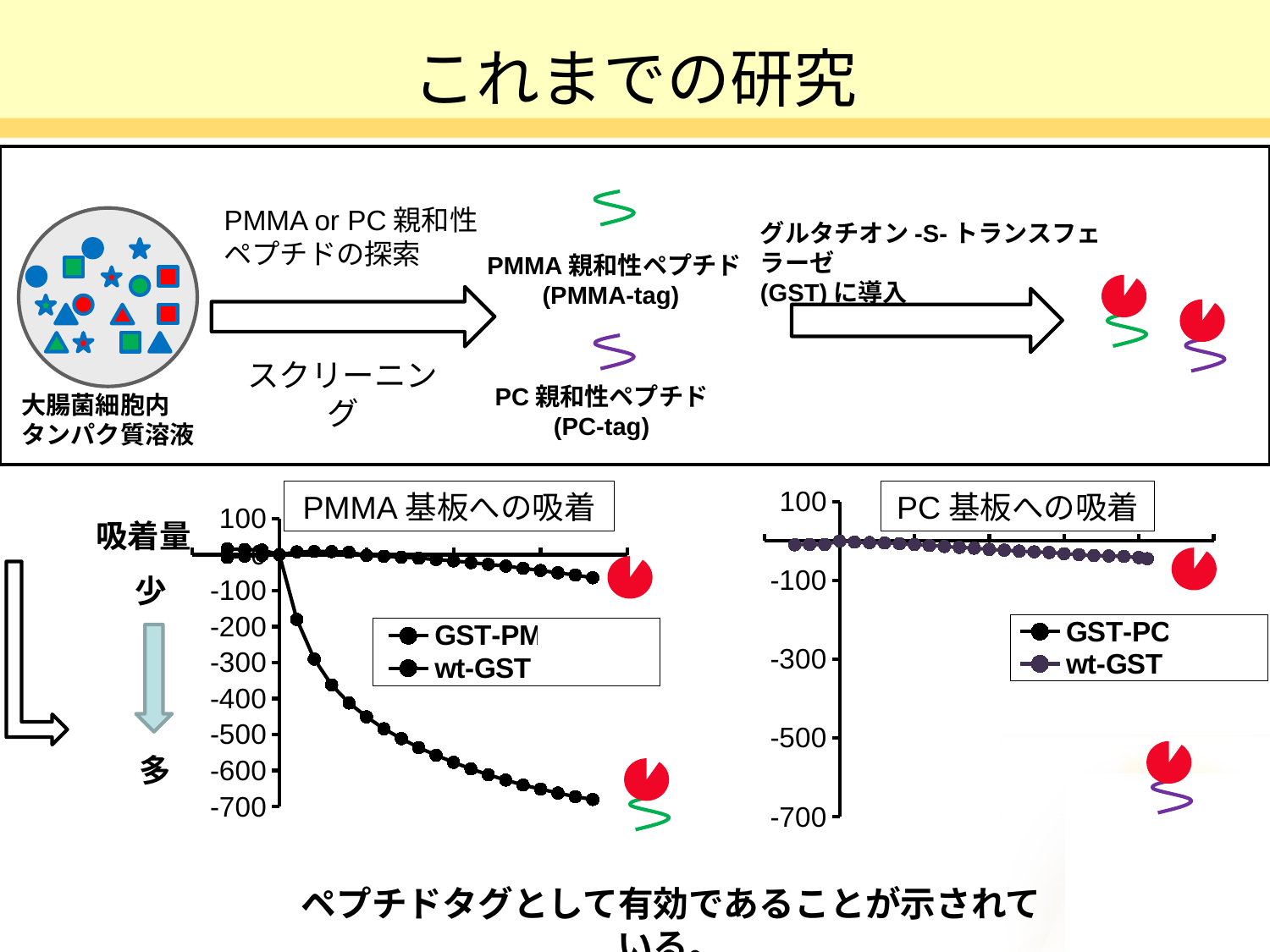

# これまでの研究

PMMA or PC親和性
ペプチドの探索

大腸菌細胞内
タンパク質溶液
グルタチオン-S-トランスフェラーゼ
(GST)に導入
PMMA親和性ペプチド
(PMMA-tag)

スクリーニング
PC親和性ペプチド
(PC-tag)
PMMA基板への吸着
PC基板への吸着

### Chart

| Category |  |  |
|---|---|---|

### Chart

| Category |  |  |
|---|---|---|
吸着量

少

多

ペプチドタグとして有効であることが示されている。